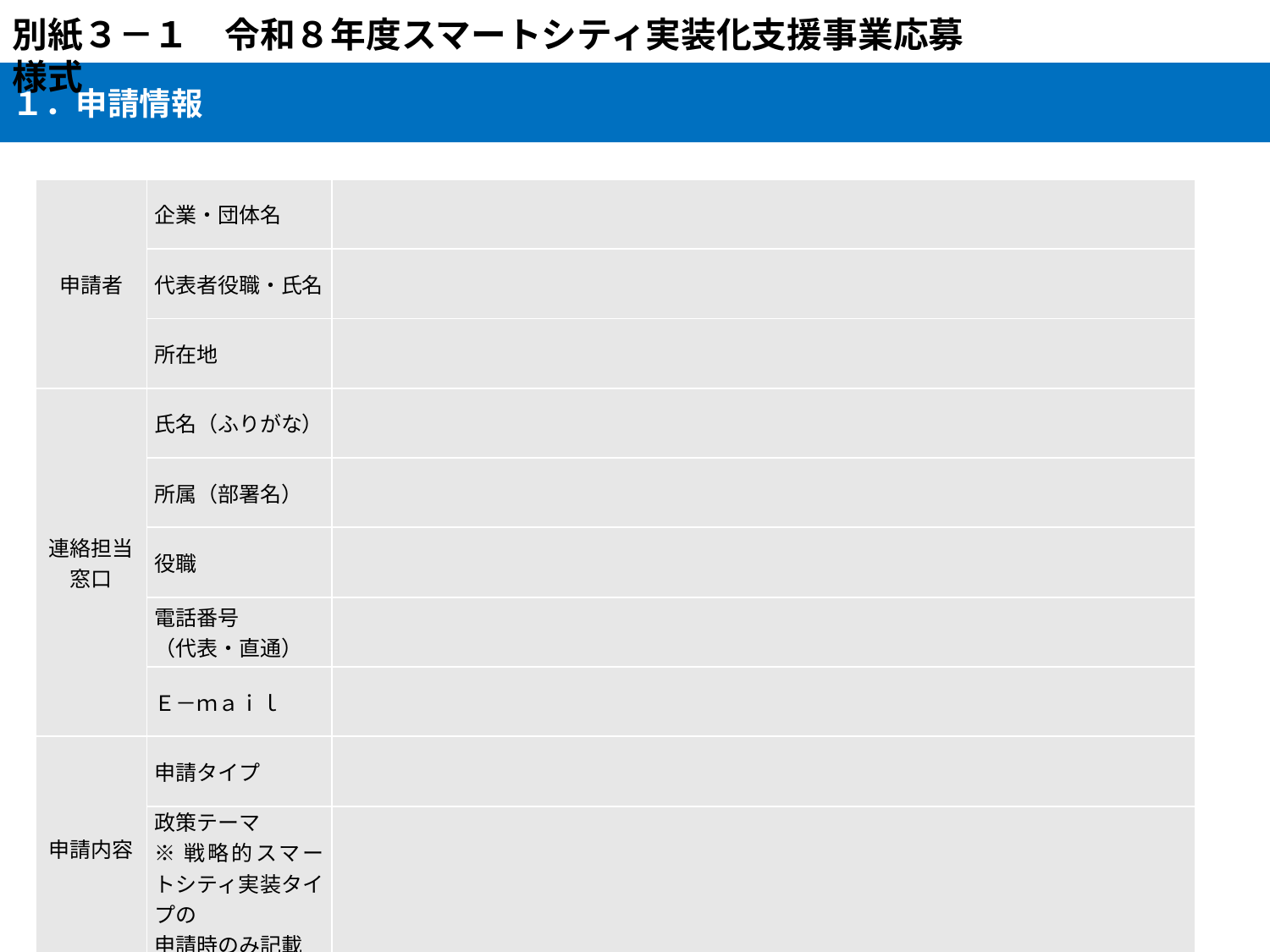

別紙３－１　令和８年度スマートシティ実装化支援事業応募様式
１．申請情報
| 申請者 | 企業・団体名 |  |
| --- | --- | --- |
|  | 代表者役職・氏名 |  |
|  | 所在地 |  |
| 連絡担当窓口 | 氏名（ふりがな） |  |
|  | 所属（部署名） |  |
|  | 役職 |  |
|  | 電話番号 （代表・直通） |  |
|  | Ｅ－ｍａｉｌ |  |
| 申請内容 | 申請タイプ |  |
|  | 政策テーマ ※戦略的スマートシティ実装タイプの 申請時のみ記載 |  |